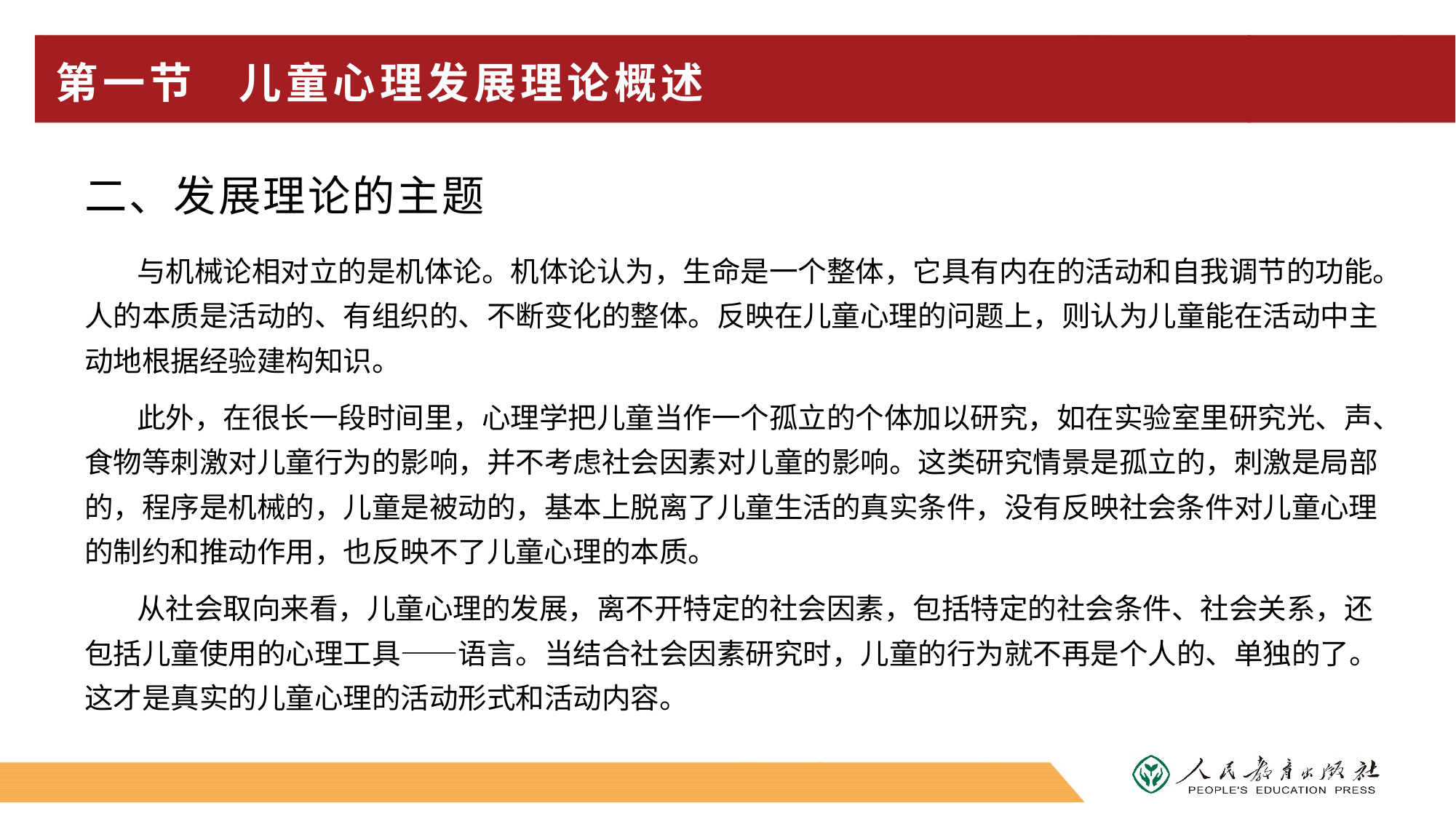

# 第一节   儿童心理发展理论概述
二、发展理论的主题
与机械论相对立的是机体论。机体论认为，生命是一个整体，它具有内在的活动和自我调节的功能。人的本质是活动的、有组织的、不断变化的整体。反映在儿童心理的问题上，则认为儿童能在活动中主动地根据经验建构知识。
此外，在很长一段时间里，心理学把儿童当作一个孤立的个体加以研究，如在实验室里研究光、声、食物等刺激对儿童行为的影响，并不考虑社会因素对儿童的影响。这类研究情景是孤立的，刺激是局部的，程序是机械的，儿童是被动的，基本上脱离了儿童生活的真实条件，没有反映社会条件对儿童心理的制约和推动作用，也反映不了儿童心理的本质。
从社会取向来看，儿童心理的发展，离不开特定的社会因素，包括特定的社会条件、社会关系，还包括儿童使用的心理工具——语言。当结合社会因素研究时，儿童的行为就不再是个人的、单独的了。这才是真实的儿童心理的活动形式和活动内容。